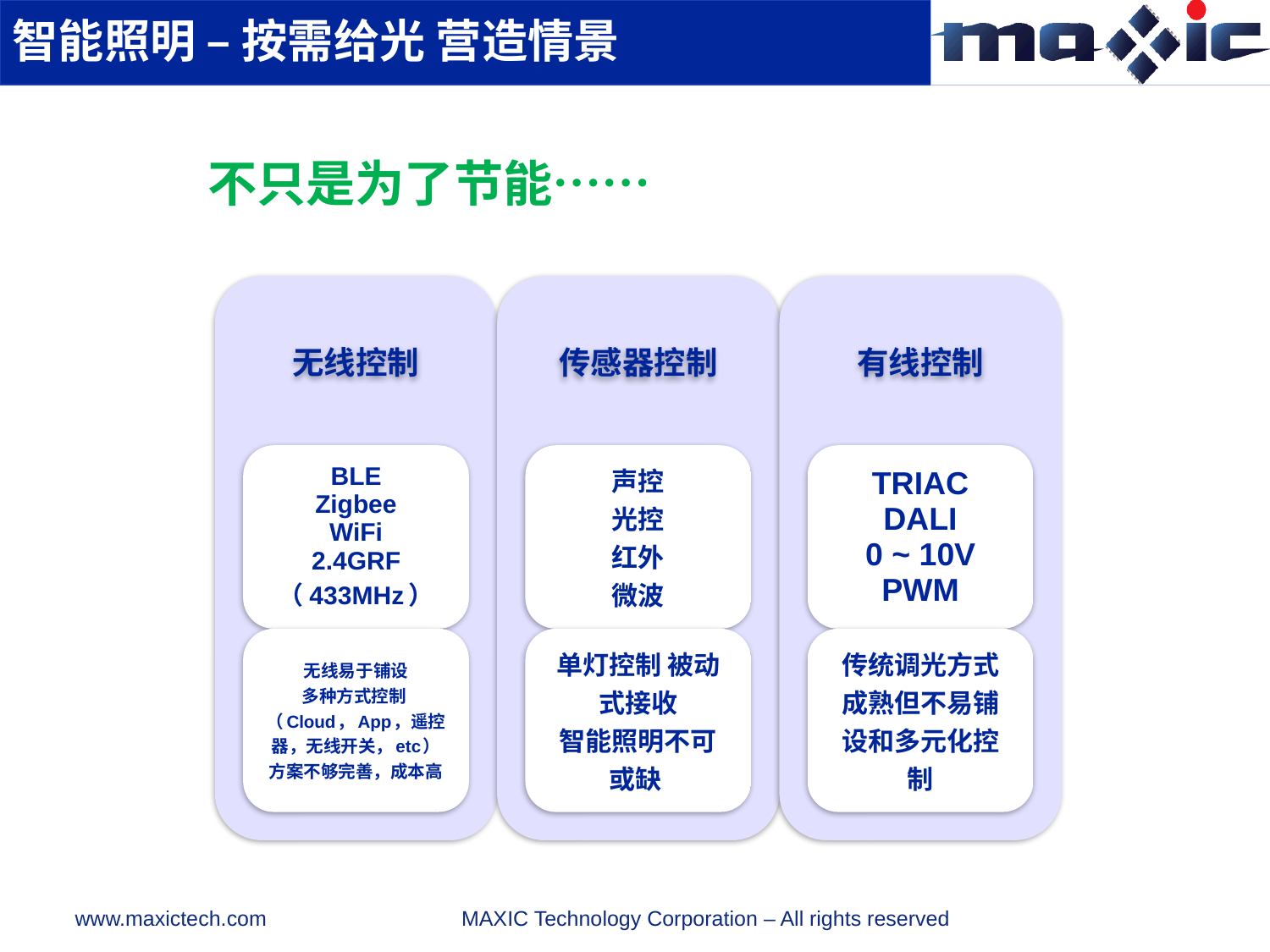

智能照明 – 按需给光 营造情景
不只是为了节能……
无线控制
BLE
Zigbee
WiFi
2.4GRF
（433MHz）
无线易于铺设
多种方式控制  （Cloud，App，遥控器，无线开关，etc）
方案不够完善，成本高
传感器控制
声控
光控
红外
微波
单灯控制 被动式接收
智能照明不可或缺
有线控制
TRIAC
DALI
0 ~ 10V
PWM
传统调光方式
成熟但不易铺设和多元化控制
44